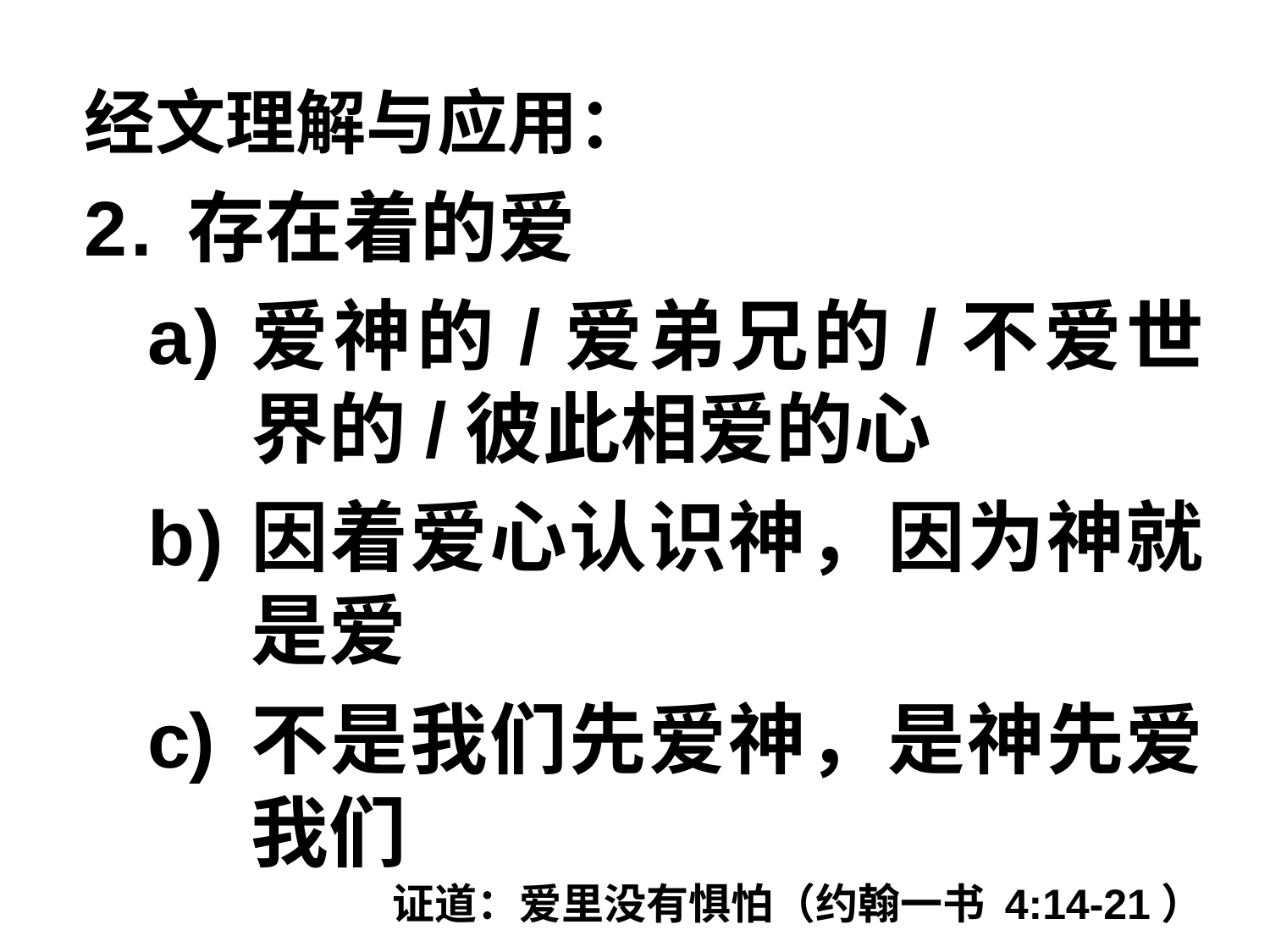

经文理解与应用：
存在着的爱
爱神的/爱弟兄的/不爱世界的/彼此相爱的心
因着爱心认识神，因为神就是爱
不是我们先爱神，是神先爱我们
# 证道：爱里没有惧怕（约翰一书 4:14-21）